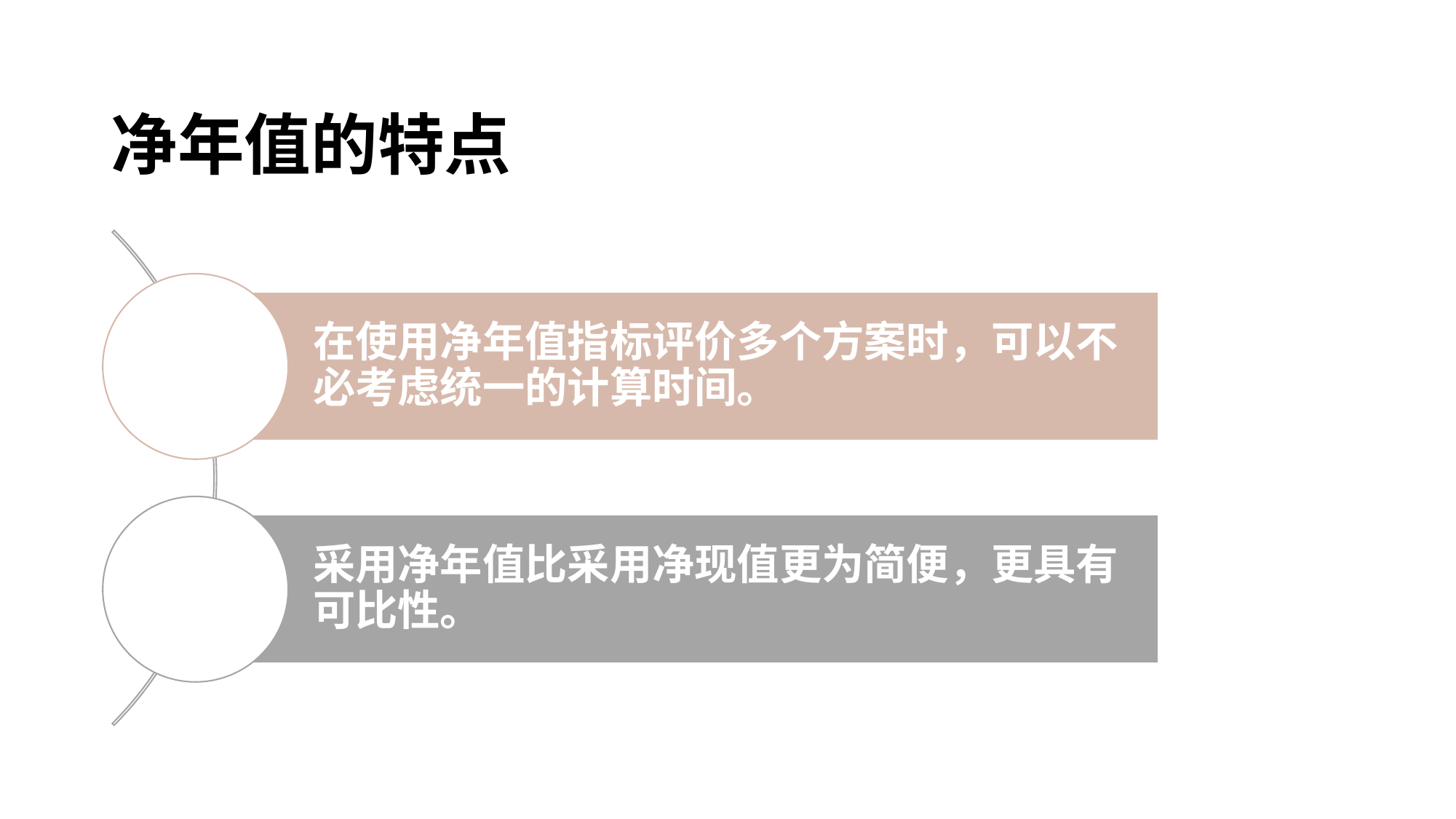

# 净年值的特点
在使用净年值指标评价多个方案时，可以不必考虑统一的计算时间。
采用净年值比采用净现值更为简便，更具有可比性。